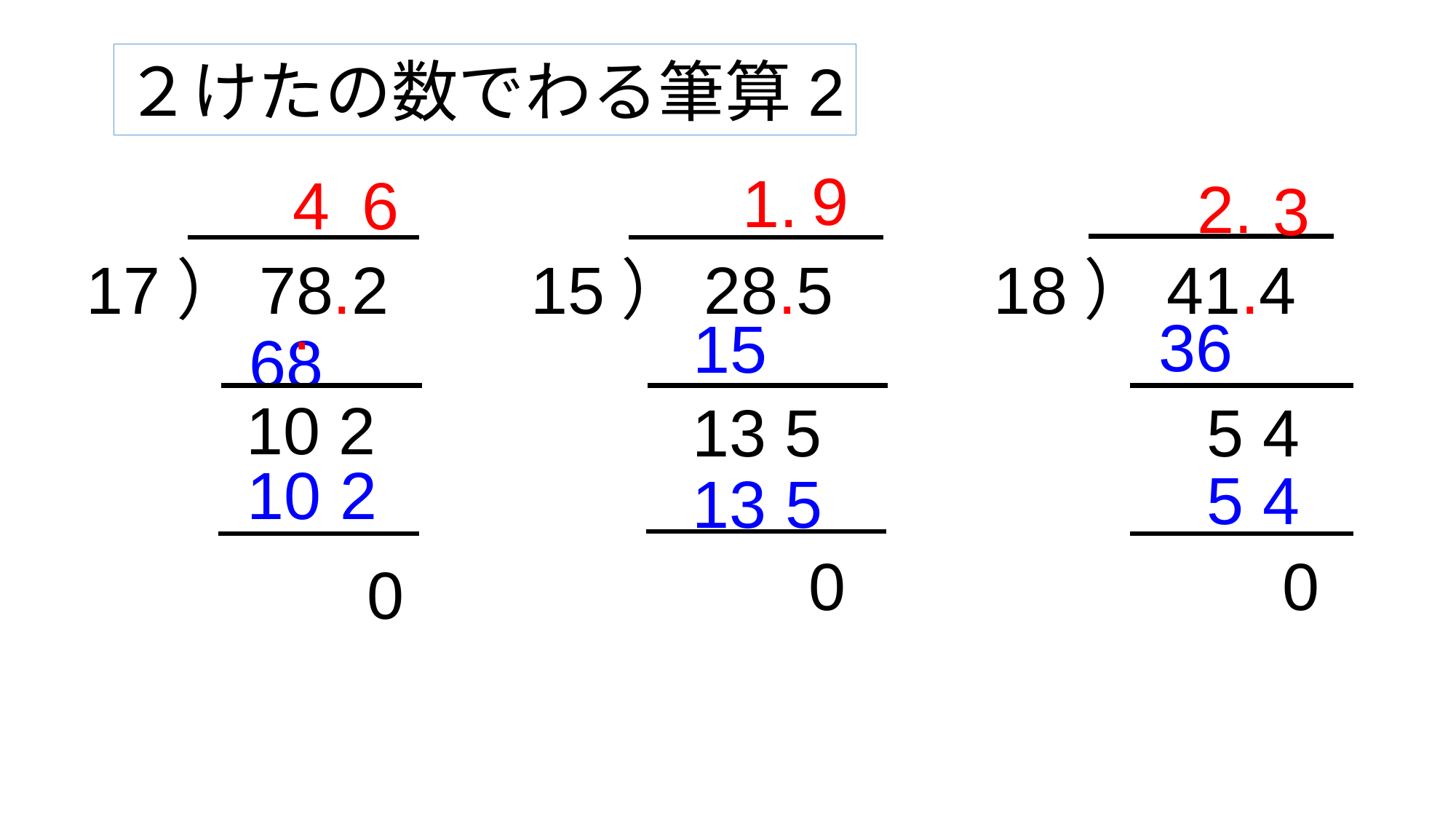

２けたの数でわる筆算2
4.
6
2.
3
9
1.
17）78.2
15）28.5
18）41.4
68
36
15
10.2
5.4
13.5
10.2
5.4
13.5
0
0
0